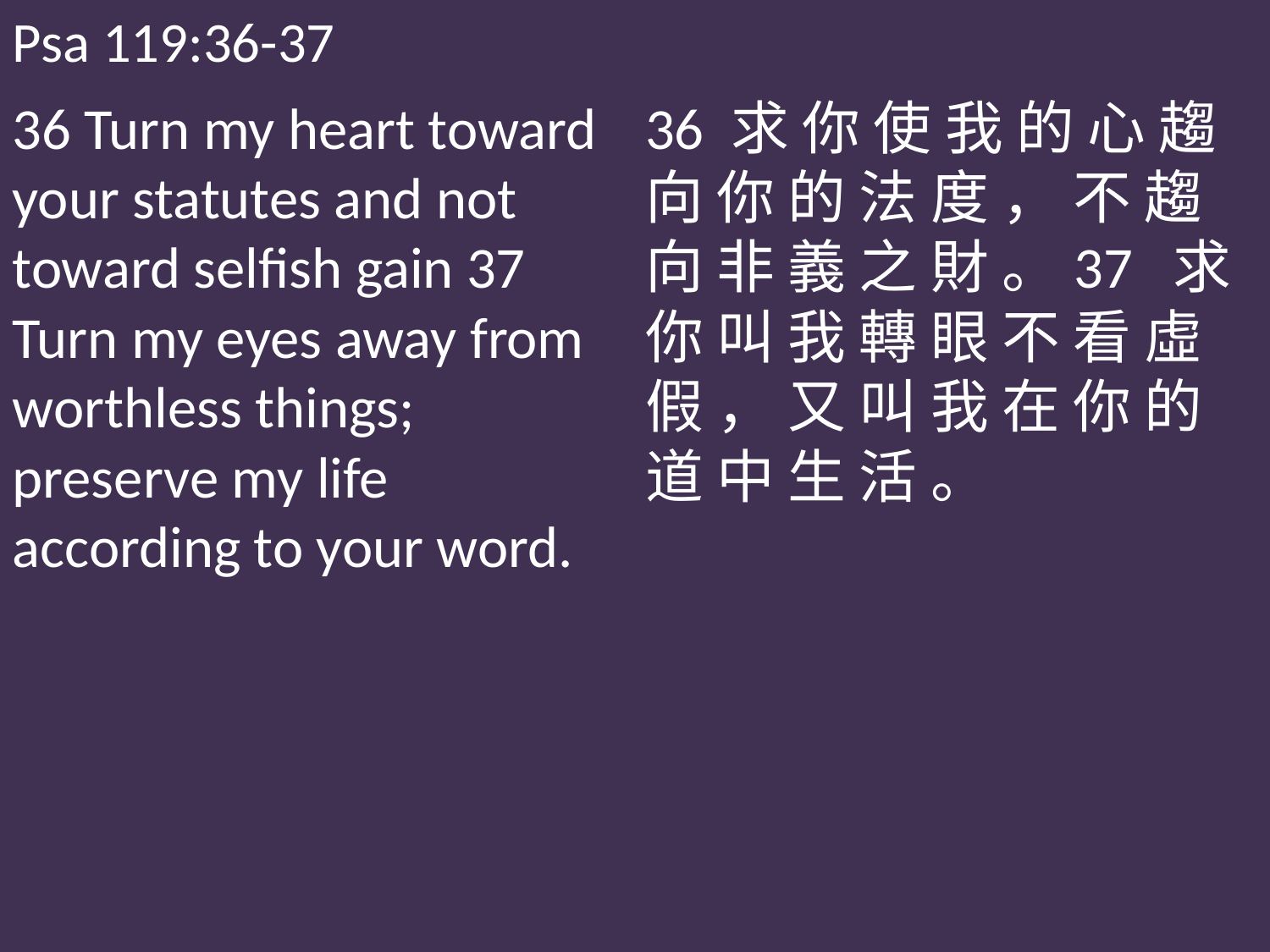

Psa 119:36-37
36 Turn my heart toward your statutes and not toward selfish gain 37 Turn my eyes away from worthless things; preserve my life according to your word.
36 求 你 使 我 的 心 趨 向 你 的 法 度 ， 不 趨 向 非 義 之 財 。37  求 你 叫 我 轉 眼 不 看 虛 假 ， 又 叫 我 在 你 的 道 中 生 活 。